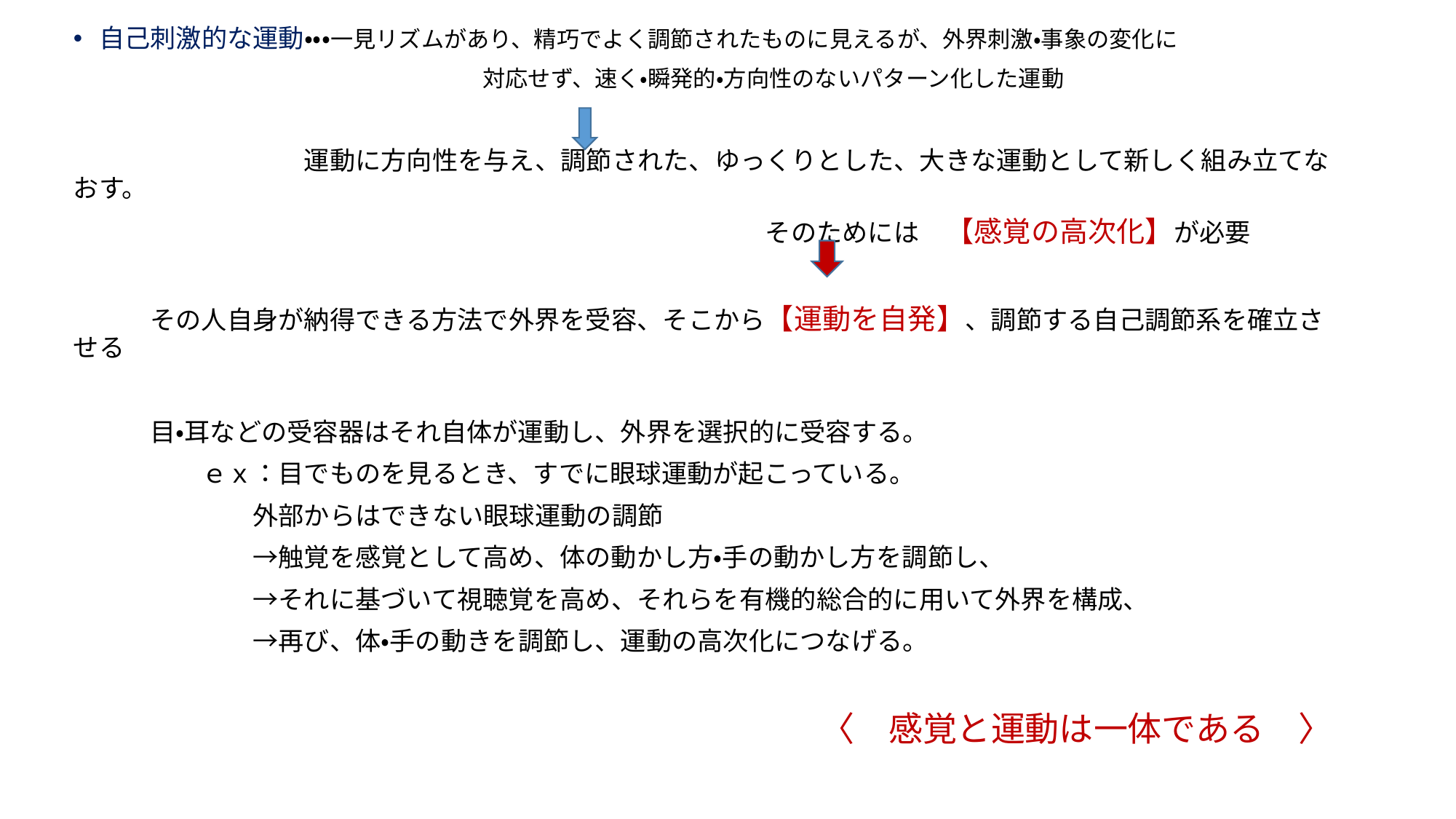

自己刺激的な運動・・・一見リズムがあり、精巧でよく調節されたものに見えるが、外界刺激・事象の変化に
　　　　　　　　　　　　　　　　　　対応せず、速く・瞬発的・方向性のないパターン化した運動

　　　　　　　　　運動に方向性を与え、調節された、ゆっくりとした、大きな運動として新しく組み立てなおす。
　　　　　　　　　　　　　　　　　　　　　　　　　　　そのためには　【感覚の高次化】が必要

　　　その人自身が納得できる方法で外界を受容、そこから【運動を自発】、調節する自己調節系を確立させる

　　　目・耳などの受容器はそれ自体が運動し、外界を選択的に受容する。
　　　　　ｅｘ：目でものを見るとき、すでに眼球運動が起こっている。
　　　　　　　外部からはできない眼球運動の調節
　　　　　　　→触覚を感覚として高め、体の動かし方・手の動かし方を調節し、
　　　　　　　→それに基づいて視聴覚を高め、それらを有機的総合的に用いて外界を構成、
　　　　　　　→再び、体・手の動きを調節し、運動の高次化につなげる。

　　　　　　　　　　　　　　　　　　　　　　　　　　　　　〈　感覚と運動は一体である　〉